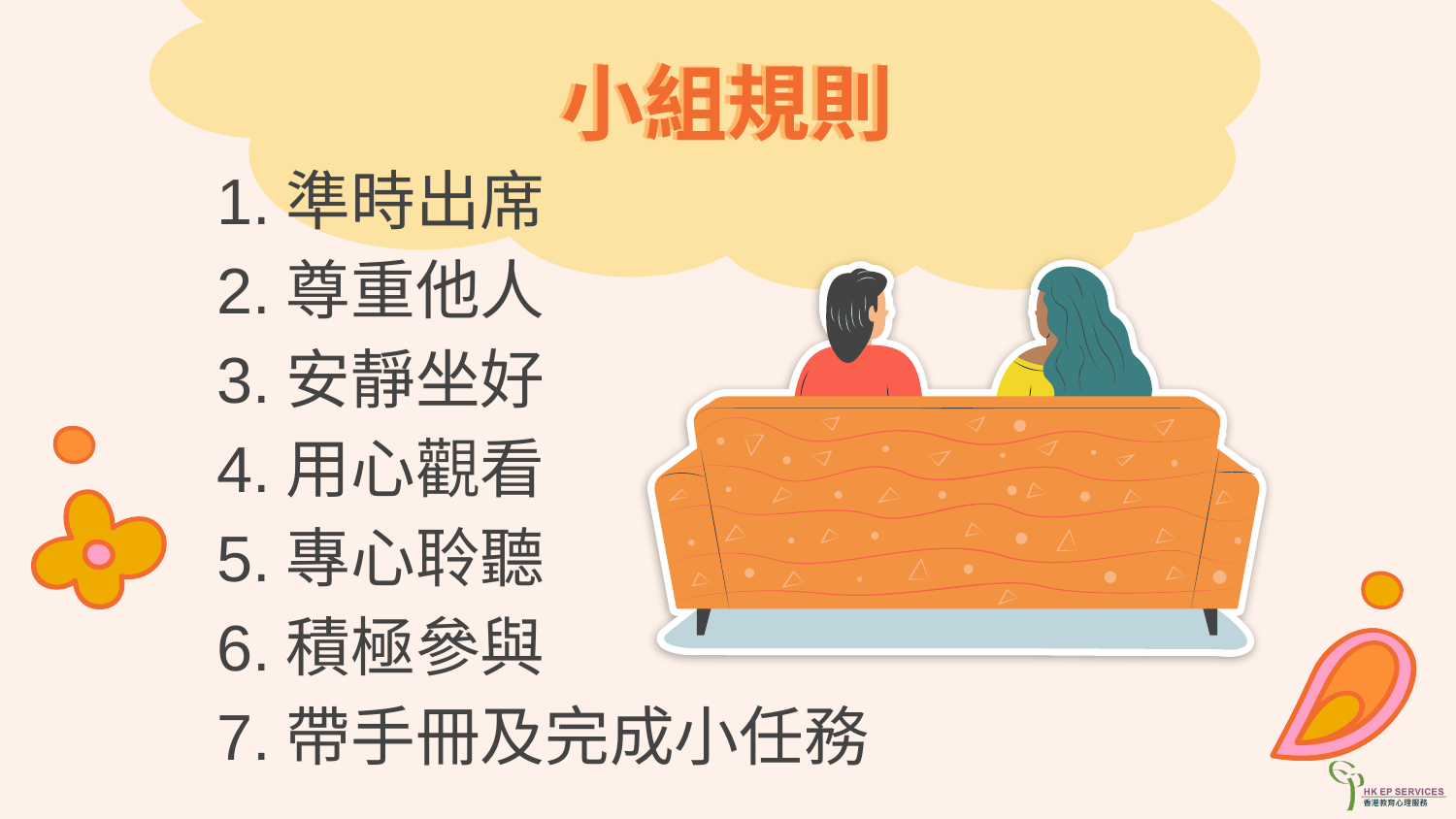

# 小組規則
準時出席
尊重他人
安靜坐好
用心觀看
專心聆聽
積極參與
帶手冊及完成小任務